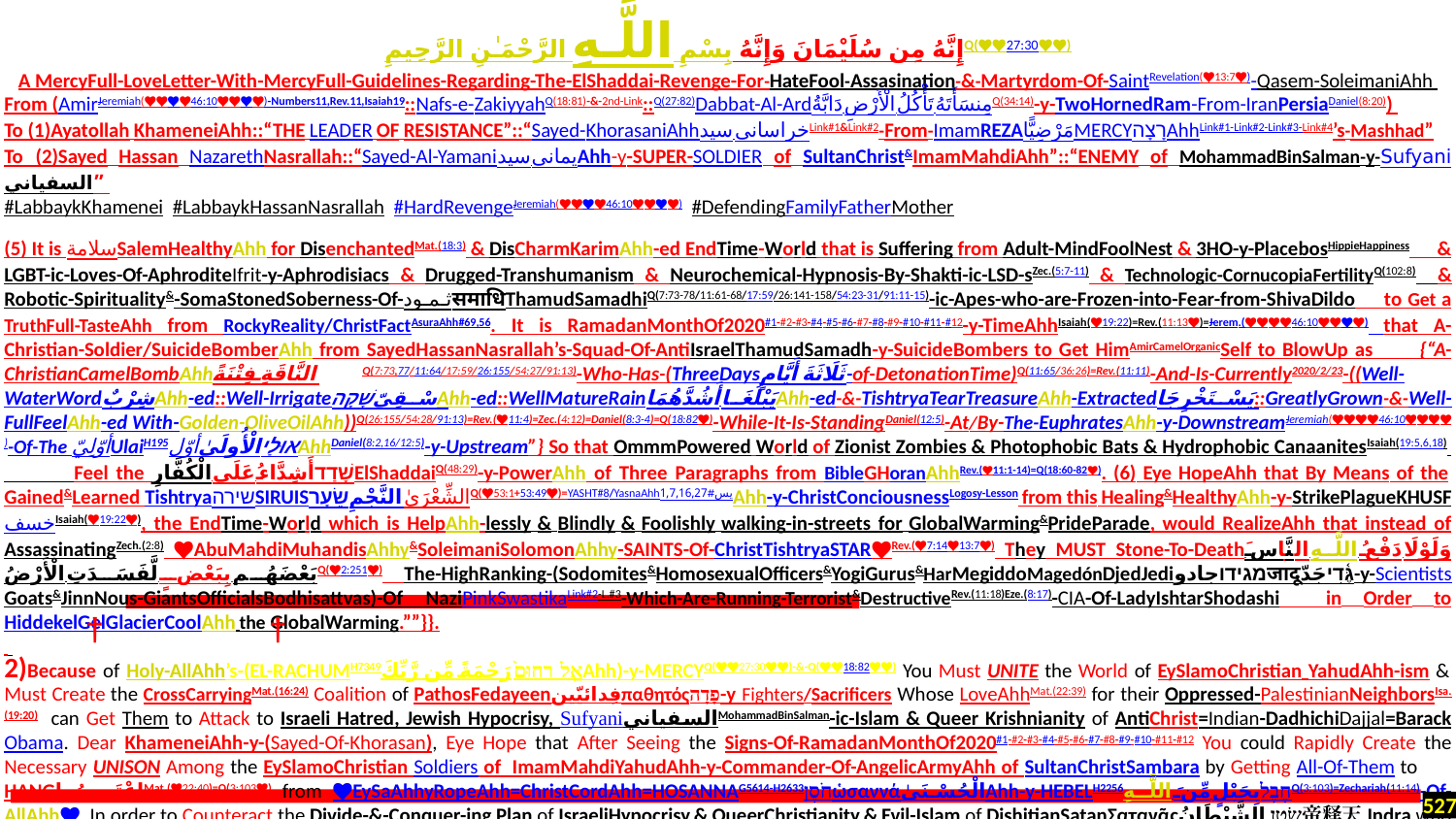

إِنَّهُ مِن سُلَيْمَانَ وَإِنَّهُ بِسْمِ اللَّـهِ الرَّحْمَـٰنِ الرَّحِيمِQ(♥♥27:30♥♥)
A MercyFull-LoveLetter-With-MercyFull-Guidelines-Regarding-The-ElShaddai-Revenge-For-HateFool-Assasination-&-Martyrdom-Of-SaintRevelation(♥13:7♥)-Qasem-SoleimaniAhh
From (AmirJeremiah(♥♥♥♥46:10♥♥♥♥)-Numbers11,Rev.11,Isaiah19::Nafs-e-ZakiyyahQ(18:81)-&-2nd-Link::Q(27:82)Dabbat-Al-Ardدَابَّةُ الْأَرْضِ تَأْكُلُ مِنسَأَتَهُQ(34:14)-y-TwoHornedRam-From-IranPersiaDaniel(8:20))
To (1)Ayatollah KhameneiAhh::“THE LEADER OF RESISTANCE”::“Sayed-KhorasaniAhhسید خراسانیLink#1&Link#2-From-ImamREZAمَرْضِيًّاMERCYרָצָהAhhLink#1-Link#2-Link#3-Link#4’s-Mashhad”
To (2)Sayed Hassan NazarethNasrallah::“Sayed-Al-Yamaniسید یمانیAhh-y-SUPER-SOLDIER of SultanChrist&ImamMahdiAhh”::“ENEMY of MohammadBinSalman-y-Sufyaniالسفياني”
#LabbaykKhamenei  #LabbaykHassanNasrallah  #HardRevengeJeremiah(♥♥♥♥46:10♥♥♥♥)  #DefendingFamilyFatherMother

(5) It is سلامةSalemHealthyAhh for DisenchantedMat.(18:3) & DisCharmKarimAhh-ed EndTime-World that is Suffering from Adult-MindFoolNest & 3HO-y-PlacebosHippieHappiness      & LGBT-ic-Loves-Of-AphroditeIfrit-y-Aphrodisiacs & Drugged-Transhumanism & Neurochemical-Hypnosis-By-Shakti-ic-LSD-sZec.(5:7-11) & Technologic-CornucopiaFertilityQ(102:8)  & Robotic-Spirituality&-SomaStonedSoberness-Of-ثـمـودसमाधिThamudSamadhiQ(7:73-78/11:61-68/17:59/26:141-158/54:23-31/91:11-15)-ic-Apes-who-are-Frozen-into-Fear-from-ShivaDildo     to Get a TruthFull-TasteAhh from RockyReality/ChristFactAsuraAhh#69,56. It is RamadanMonthOf2020#1-#2-#3-#4-#5-#6-#7-#8-#9-#10-#11-#12-y-TimeAhhIsaiah(♥19:22)=Rev.(11:13♥)=Jerem.(♥♥♥♥46:10♥♥♥♥) that A-Christian-Soldier/SuicideBomberAhh from SayedHassanNasrallah’s-Squad-Of-AntiIsraelThamudSamadh-y-SuicideBombers to Get HimAmirCamelOrganicSelf to BlowUp as       {“A-ChristianCamelBombAhhالنَّاقَةِ فِتْنَةًQ(7:73,77/11:64/17:59/26:155/54:27/91:13)-Who-Has-(ThreeDaysثَلَاثَةَ أَيَّامٍ-of-DetonationTime)Q(11:65/36:26)=Rev.(11:11)-And-Is-Currently2020/2/23-((Well- WaterWordشِرْبٌAhh-ed::Well-IrrigateسْقِيّשָׁקָהAhh-ed::WellMatureRainيَبْلُغَا أَشُدَّهُمَاAhh-ed-&-TishtryaTearTreasureAhh-Extractedيَسْتَخْرِجَا::GreatlyGrown-&-Well-FullFeelAhh-ed With-Golden-OliveOilAhh))Q(26:155/54:28/91:13)=Rev.(♥11:4)=Zec.(4:12)=Daniel(8:3-4)=Q(18:82♥)-While-It-Is-StandingDaniel(12:5)-At/By-The-EuphratesAhh-y-DownstreamJeremiah(♥♥♥♥46:10♥♥♥♥)-Of-The أوّلِيّUlaiH195أوّلאוּלַיالْأُولَىٰAhhDaniel(8:2,16/12:5)-y-Upstream”} So that OmmmPowered World of Zionist Zombies & Photophobic Bats & Hydrophobic CanaanitesIsaiah(19:5,6,18)           Feel the שָׁדַדأَشِدَّاءُ عَلَى الْكُفَّارِElShaddaiQ(48:29)-y-PowerAhh of Three Paragraphs from BibleGHoranAhhRev.(♥11:1-14)=Q(18:60-82♥). (6) Eye HopeAhh that By Means of the Gained&Learned TishtryaשירהSIRUISالنَّجْمِשֵׂעָרالشِّعْرَىٰQ(♥53:1+53:49♥)=YASHT#8/YasnaAhhیس#1,7,16,27Ahh-y-ChristConciousnessLogosy-Lesson from this Healing&HealthyAhh-y-StrikePlagueKHUSFخسفIsaiah(♥19:22♥), the EndTime-World which is HelpAhh-lessly & Blindly & Foolishly walking-in-streets for GlobalWarming&PrideParade, would RealizeAhh that instead of AssassinatingZech.(2:8) ♥AbuMahdiMuhandisAhhy&SoleimaniSolomonAhhy-SAINTS-Of-ChristTishtryaSTAR♥Rev.(♥7:14♥13:7♥) They MUST Stone-To-Deathوَلَوْلَا دَفْعُ اللَّـهِ النَّاسَ بَعْضَهُم بِبَعْضٍ لَّفَسَدَتِ الْأَرْضُQ(♥2:251♥) The-HighRanking-(Sodomites&HomosexualOfficers&YogiGurus&HarMegiddoMagedónDjedJediמגידוجادوजादूגֶּ֫דִיجَدّ-y-ScientistsGoats&JinnNous-GiantsOfficialsBodhisattvas)-Of NaziPinkSwastikaLink#2-L.#3-Which-Are-Running-Terrorist&DestructiveRev.(11:18)Eze.(8:17)-CIA-Of-LadyIshtarShodashi  in Order to HiddekelGelGlacierCoolAhh the GlobalWarming.””}}.

Because of Holy-AllAhh’s-(EL-RACHUMH7349אֵ֤ל רַחוּם֙رَحْمَةً مِّن رَّبِّكَAhh)-y-MERCYQ(♥♥27:30♥♥)-&-Q(♥♥18:82♥♥) You Must UNITE the World of EySlamoChristian YahudAhh-ism & Must Create the CrossCarryingMat.(16:24) Coalition of PathosFedayeenفِدائيّينπαθητός‎פָדָה-y Fighters/Sacrificers Whose LoveAhhMat.(22:39) for their Oppressed-PalestinianNeighborsIsa.(19:20)  can Get Them to Attack to Israeli Hatred, Jewish Hypocrisy, SufyaniالسفيانيMohammadBinSalman-ic-Islam & Queer Krishnianity of AntiChrist=Indian-DadhichiDajjal=BarackObama. Dear KhameneiAhh-y-(Sayed-Of-Khorasan), Eye Hope that After Seeing the Signs-Of-RamadanMonthOf2020#1-#2-#3-#4-#5-#6-#7-#8-#9-#10-#11-#12 You could Rapidly Create the Necessary UNISON Among the EySlamoChristian Soldiers of  ImamMahdiYahudAhh-y-Commander-Of-AngelicArmyAhh of SultanChristSambara by Getting All-Of-Them to       HANGاعْتَصِمُواMat.(♥22:40)=Q(3:103♥) from ♥EySaAhhyRopeAhh=ChristCordAhh=HOSANNAG5614-H2633חֹסֶןὡσαννάالْحُسْنَىٰAhh-y-HEBELH2256חֶבֶלبِحَبْلٍ مِّنَ اللَّـهِQ(3:103)=Zechariah(11:14)-Of-AllAhh♥. In order to Counteract the Divide-&-Conquer-ing Plan of IsraeliHypocrisy & QueerChristianity & Evil-Islam of DishitianSatanΣατανᾶςשָׂטָןالشَّيْطَانُ帝释天Indra who ParasiticKali FeedsOff the Schisms&Crusades between 12-Neighboring-PlotsTribes-Of-HeavenlyChristGardenQ(13:4/5:48), Eye am going to Highlight the Following Points by Emphasizing on the (EL-RACHUMאֵ֤ל רַחוּם֙أَشِدَّاءُ عَلَى الْكُفَّارِ رُحَمَاءُ بَيْنَهُمْAhh)Q(48:29)-y-(MERCY&GODLY-GLUE&BLESSED-BINDING&AFFECTIONATE-ROPE=FASTENING-FONDNESS)-Between-NeighborAhh-sQ(48:29)=
.
†
†
.
527